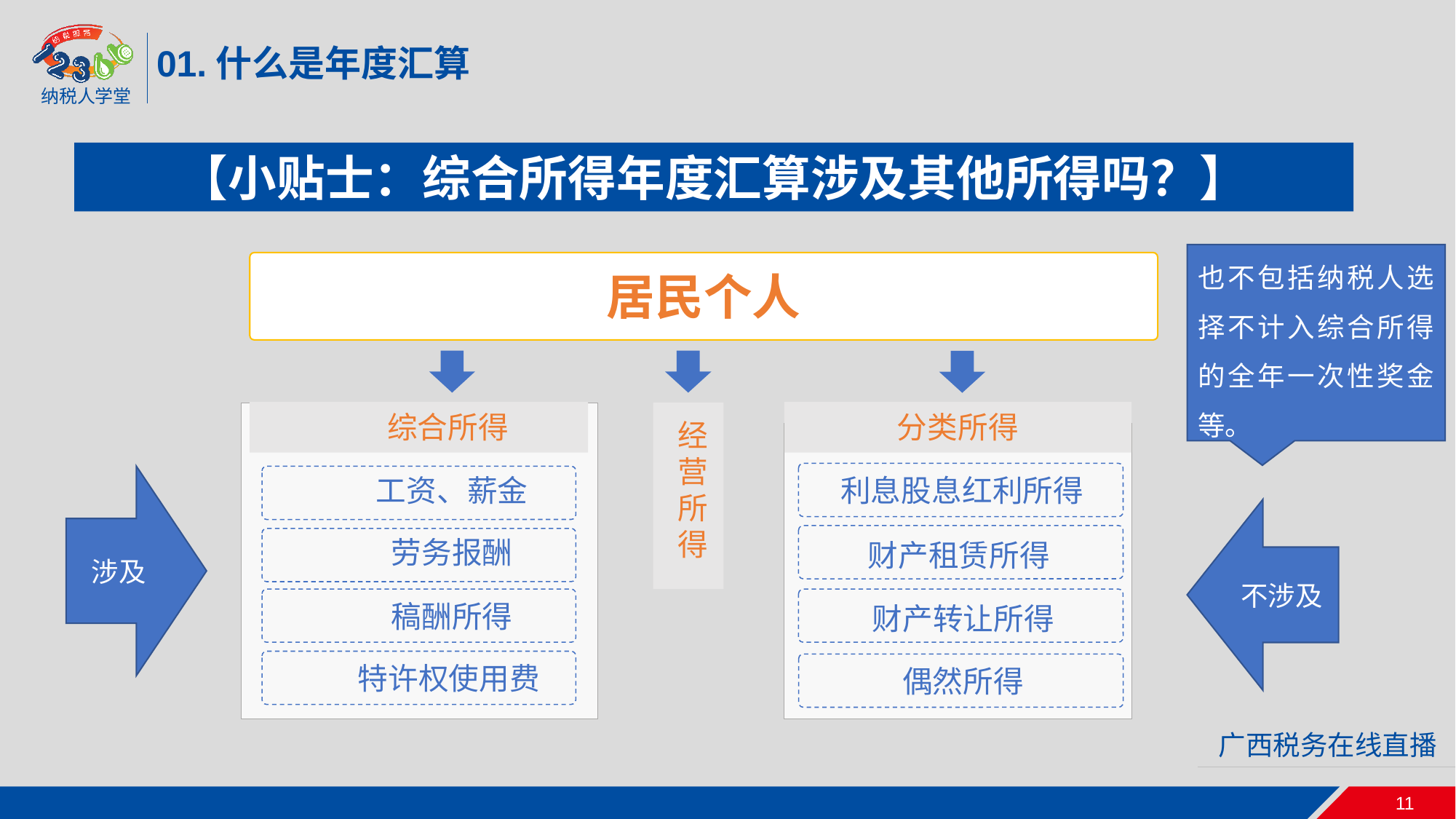

01.什么是年度汇算
【小贴士：综合所得年度汇算涉及其他所得吗？】
也不包括纳税人选择不计入综合所得的全年一次性奖金等。

居民个人

综合所得
分类所得

经营所得

工资、薪金
利息股息红利所得
涉及

不涉及

劳务报酬

财产租赁所得

稿酬所得
财产转让所得

特许权使用费

偶然所得